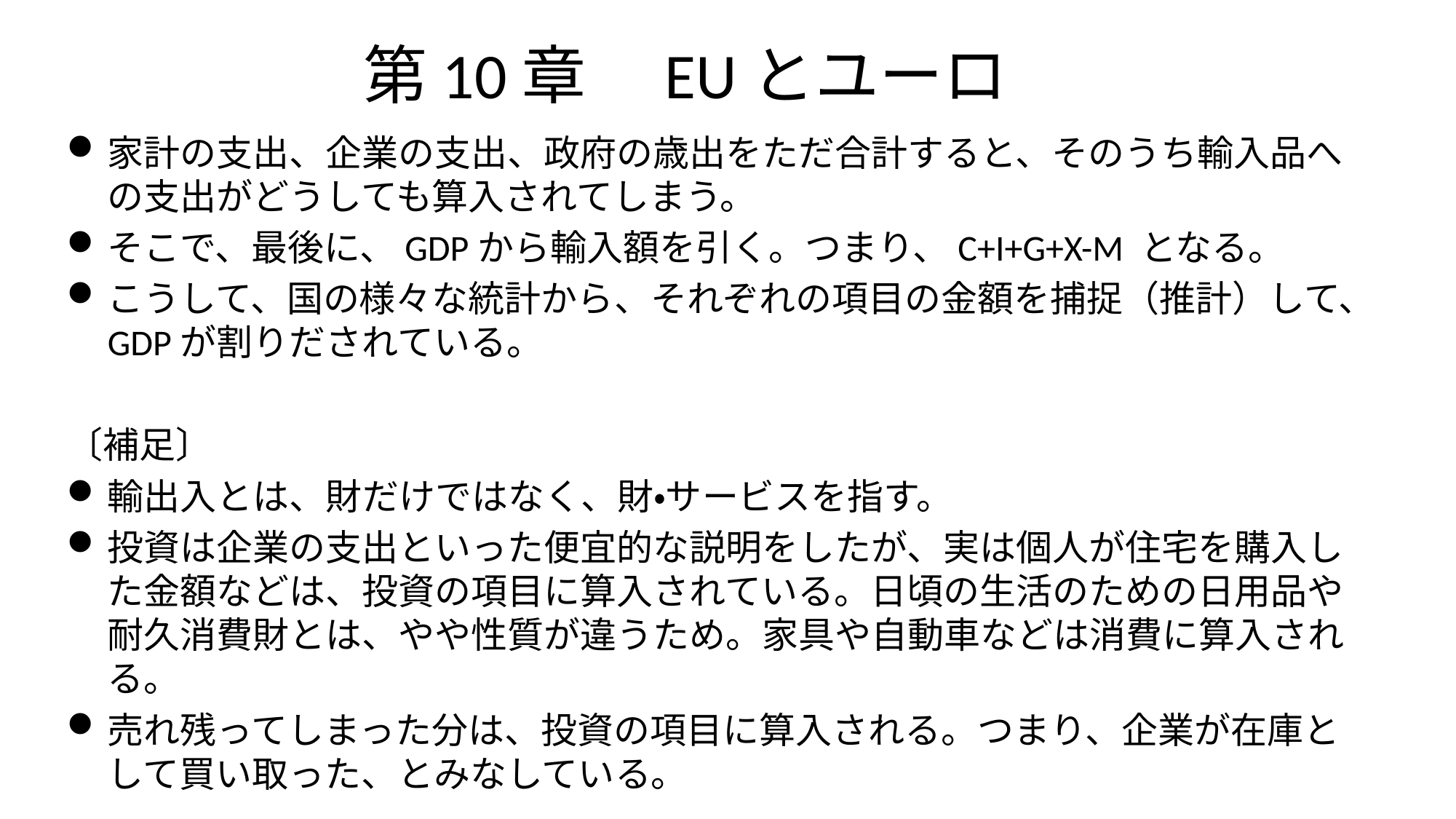

# 第10章　EUとユーロ
家計の支出、企業の支出、政府の歳出をただ合計すると、そのうち輸入品への支出がどうしても算入されてしまう。
そこで、最後に、GDPから輸入額を引く。つまり、C+I+G+X-M となる。
こうして、国の様々な統計から、それぞれの項目の金額を捕捉（推計）して、GDPが割りだされている。

〔補足〕
輸出入とは、財だけではなく、財・サービスを指す。
投資は企業の支出といった便宜的な説明をしたが、実は個人が住宅を購入した金額などは、投資の項目に算入されている。日頃の生活のための日用品や耐久消費財とは、やや性質が違うため。家具や自動車などは消費に算入される。
売れ残ってしまった分は、投資の項目に算入される。つまり、企業が在庫として買い取った、とみなしている。